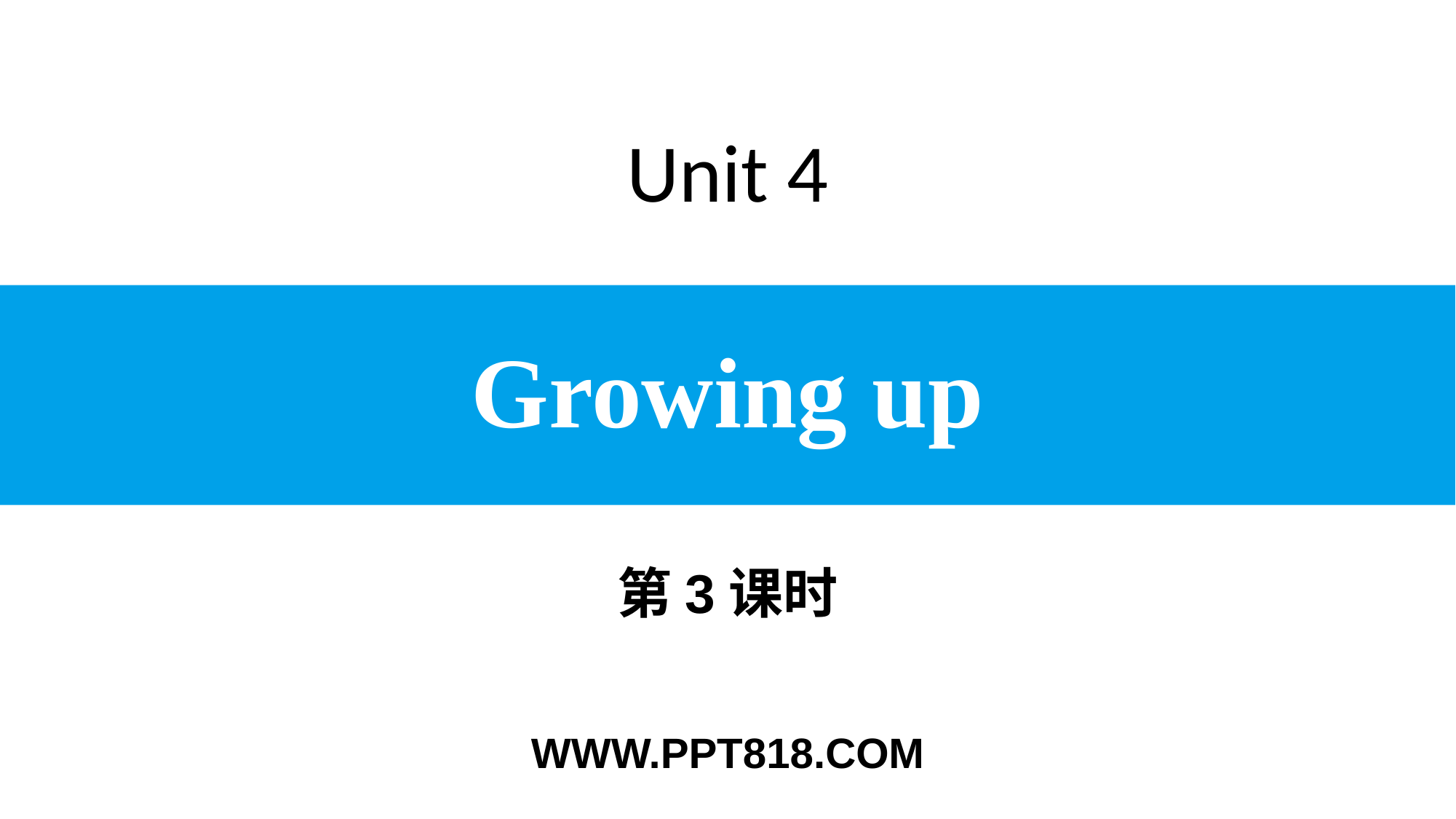

Unit 4
# Growing up
第3课时
WWW.PPT818.COM